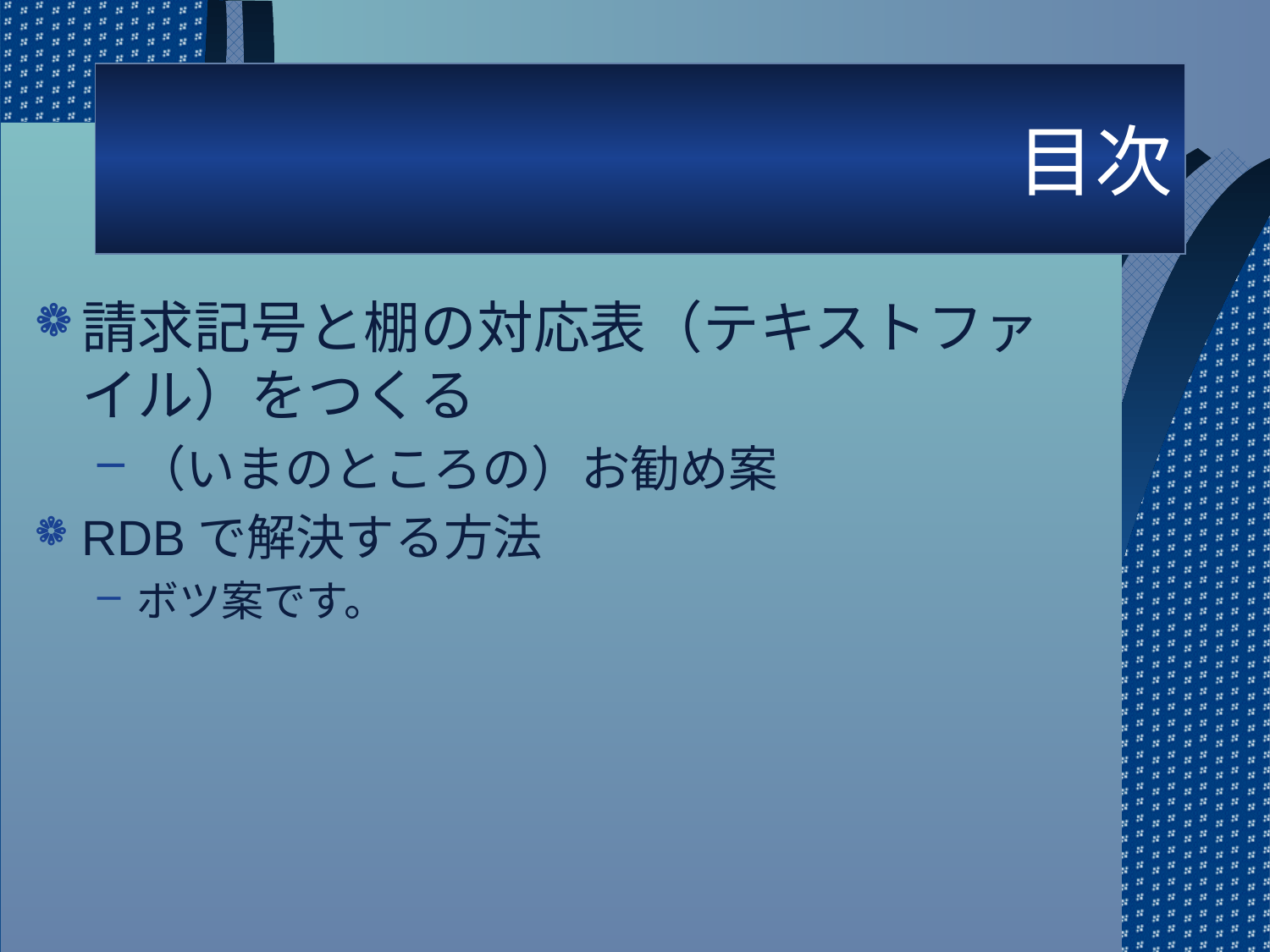

# 目次
請求記号と棚の対応表（テキストファイル）をつくる
（いまのところの）お勧め案
RDBで解決する方法
ボツ案です。